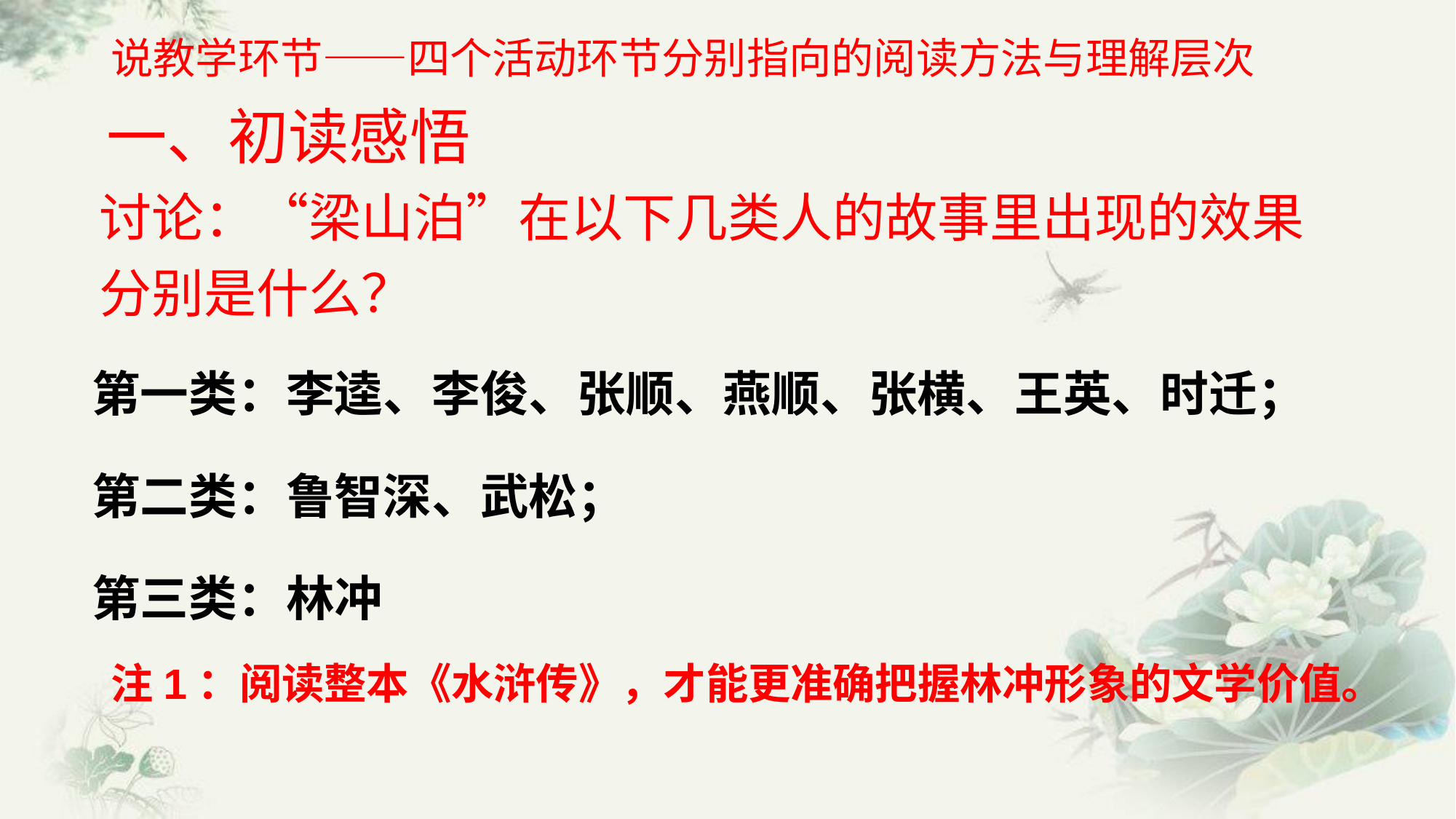

说教学环节——四个活动环节分别指向的阅读方法与理解层次
一、初读感悟
# 讨论：“梁山泊”在以下几类人的故事里出现的效果分别是什么？
第一类：李逵、李俊、张顺、燕顺、张横、王英、时迁；
第二类：鲁智深、武松；
第三类：林冲
注1：阅读整本《水浒传》，才能更准确把握林冲形象的文学价值。